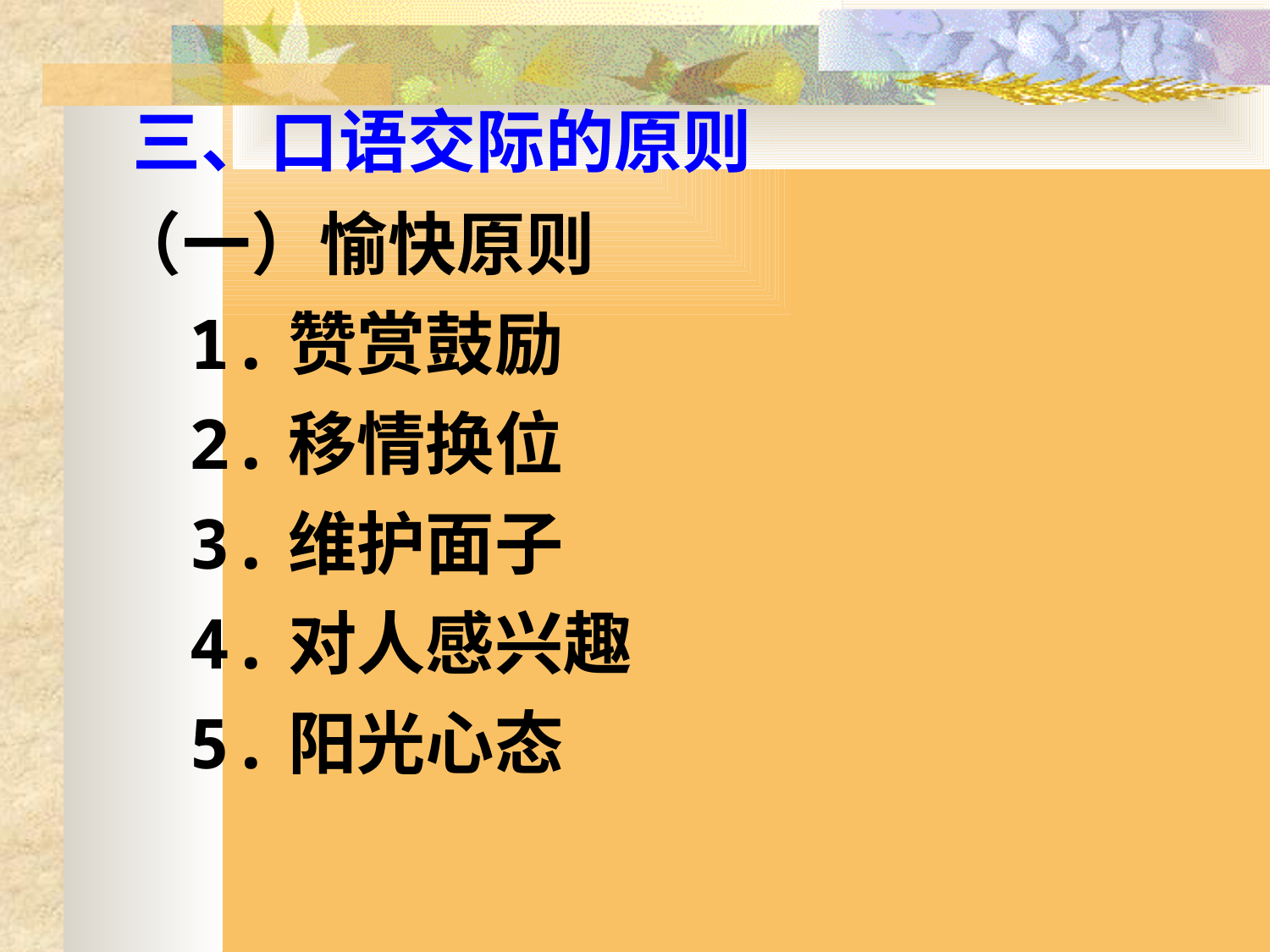

三、口语交际的原则
  （一）愉快原则
   1.赞赏鼓励
   2.移情换位
   3.维护面子
   4.对人感兴趣
   5.阳光心态